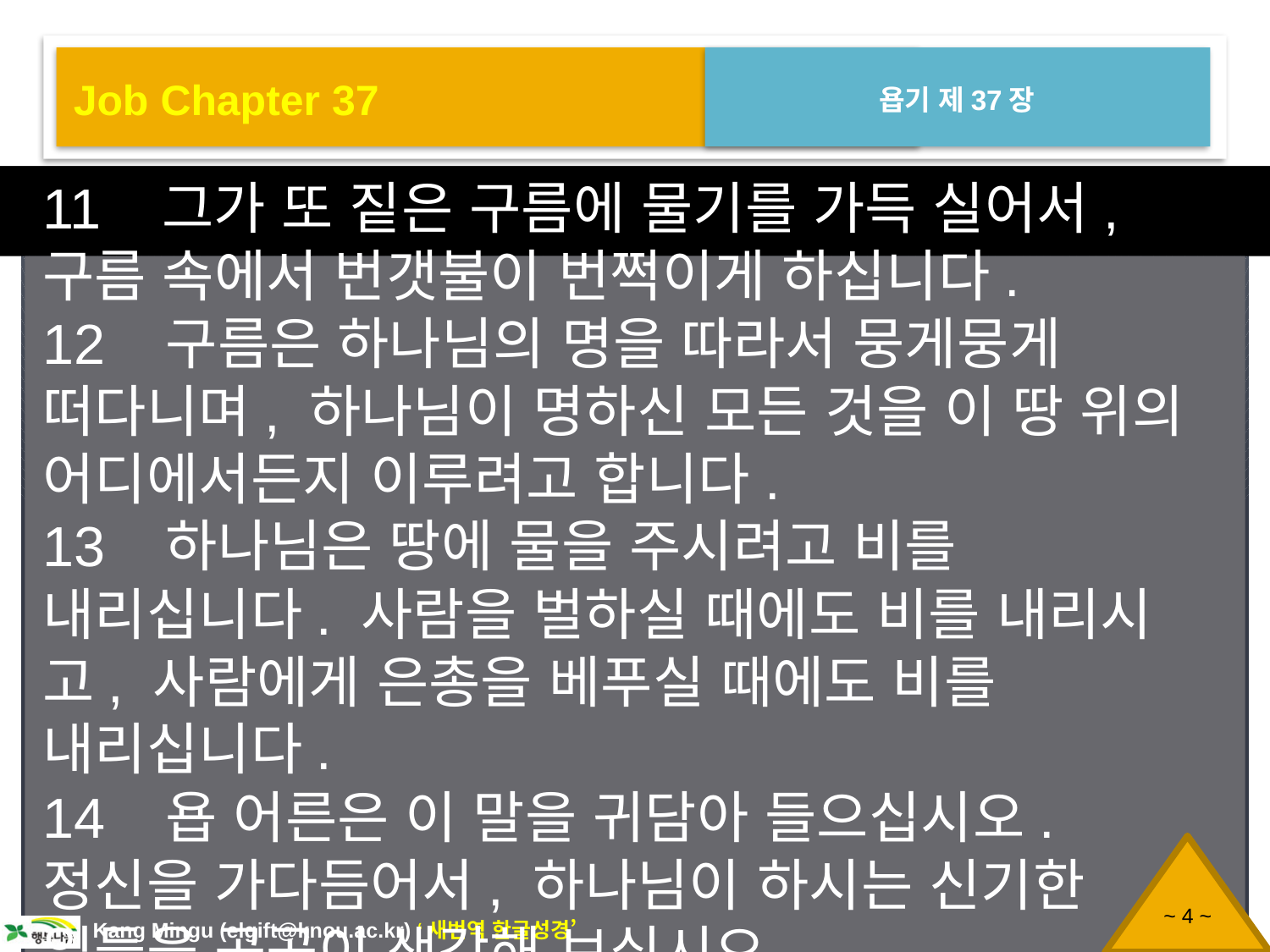

Job Chapter 37
욥기 제37장
11   그가 또 짙은 구름에 물기를 가득 실어서, 구름 속에서 번갯불이 번쩍이게 하십니다.
12   구름은 하나님의 명을 따라서 뭉게뭉게 떠다니며, 하나님이 명하신 모든 것을 이 땅 위의 어디에서든지 이루려고 합니다.
13   하나님은 땅에 물을 주시려고 비를 내리십니다. 사람을 벌하실 때에도 비를 내리시고, 사람에게 은총을 베푸실 때에도 비를 내리십니다.
14   욥 어른은 이 말을 귀담아 들으십시오. 정신을 가다듬어서, 하나님이 하시는 신기한 일들을 곰곰이 생각해 보십시오.